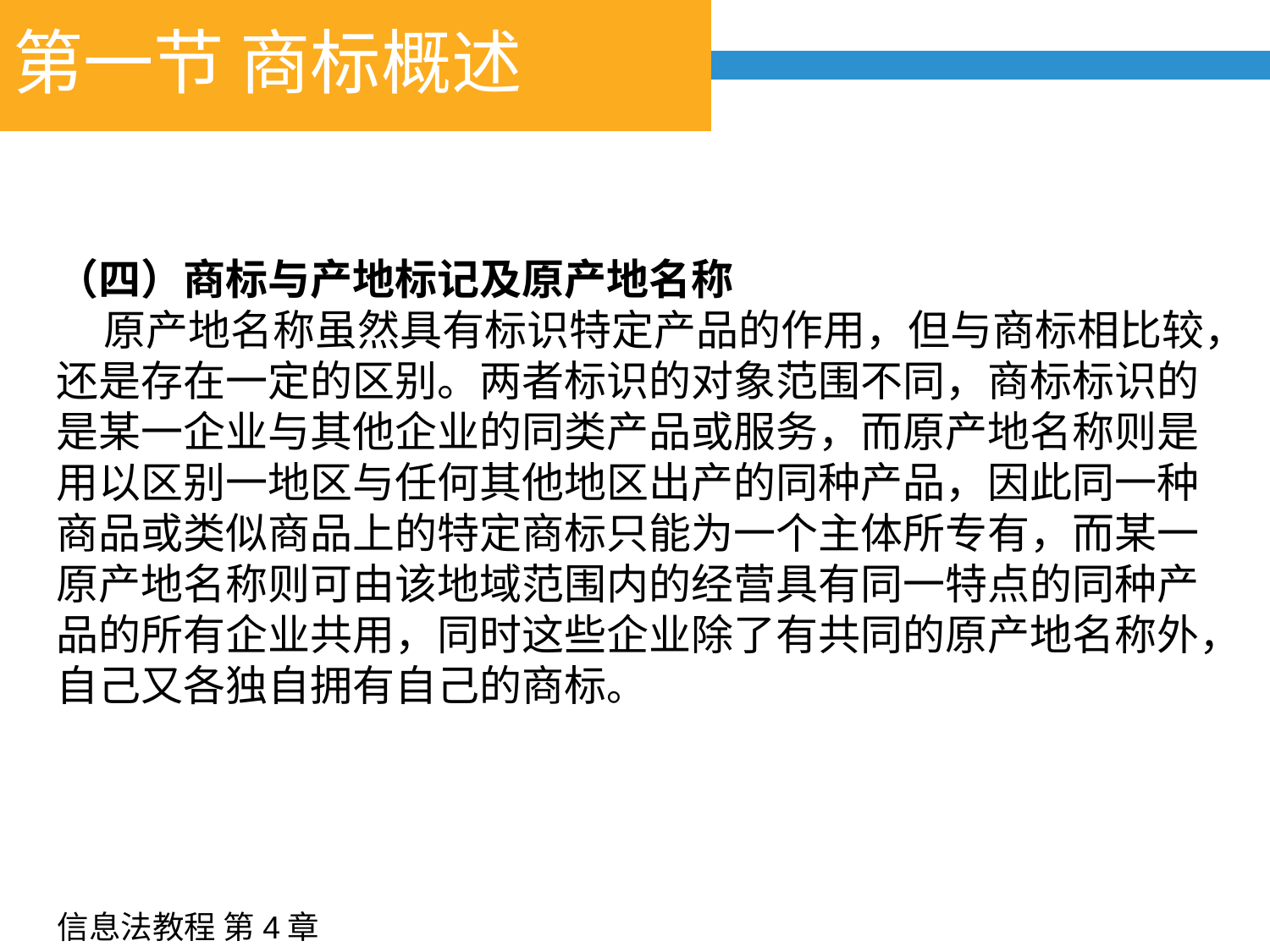

# 第一节 商标概述
（四）商标与产地标记及原产地名称
    原产地名称虽然具有标识特定产品的作用，但与商标相比较，还是存在一定的区别。两者标识的对象范围不同，商标标识的是某一企业与其他企业的同类产品或服务，而原产地名称则是用以区别一地区与任何其他地区出产的同种产品，因此同一种商品或类似商品上的特定商标只能为一个主体所专有，而某一原产地名称则可由该地域范围内的经营具有同一特点的同种产品的所有企业共用，同时这些企业除了有共同的原产地名称外，自己又各独自拥有自己的商标。
信息法教程 第4章